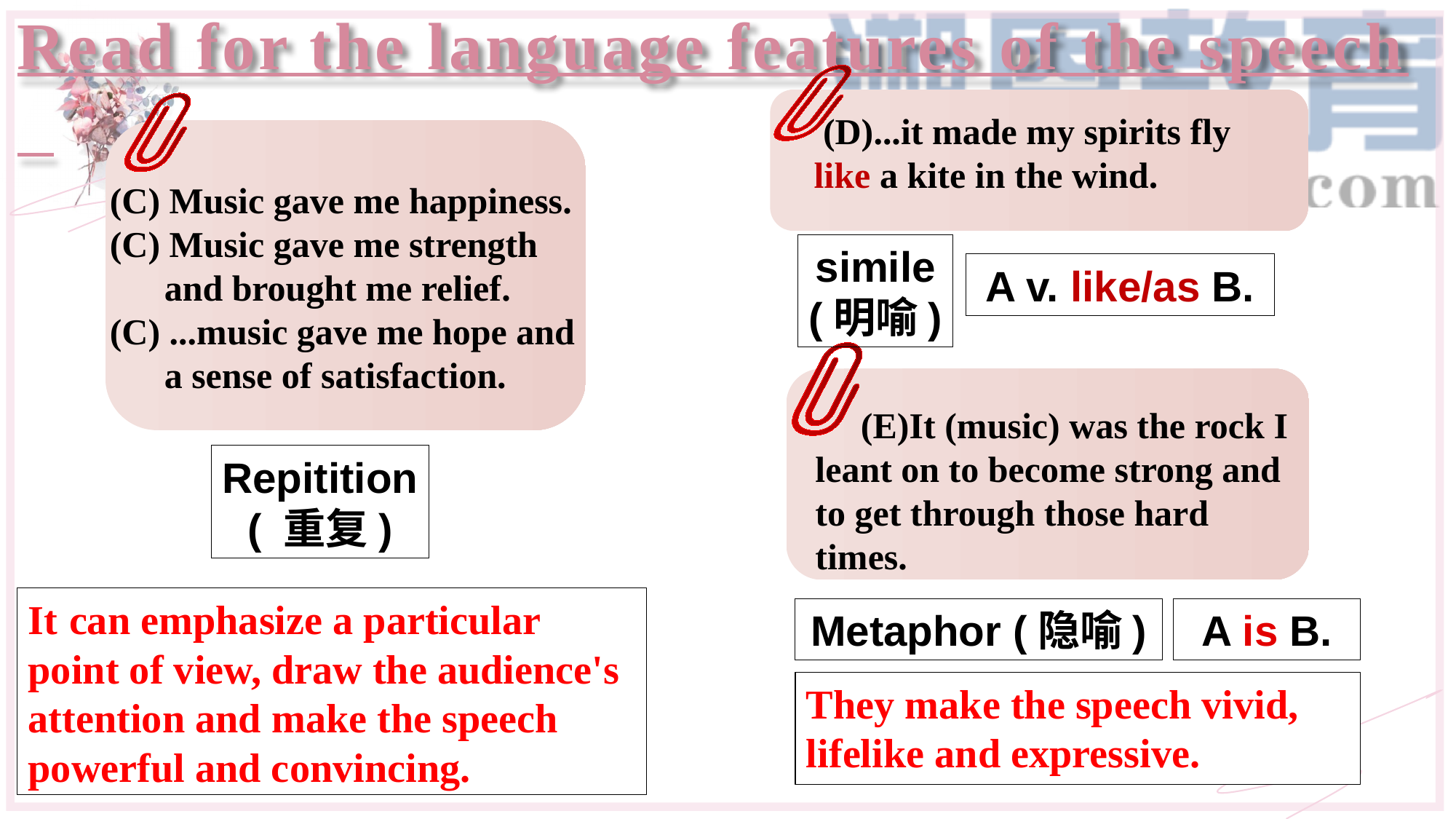

Read for the language features of the speech

 (D)...it made my spirits fly like a kite in the wind.

(C) Music gave me happiness.
(C) Music gave me strength
      and brought me relief.
(C) ...music gave me hope and
      a sense of satisfaction.
simile
(明喻)
A v. like/as B.

     (E)It (music) was the rock I leant on to become strong and to get through those hard times.
Repitition
( 重复)
It can emphasize a particular point of view, draw the audience's  attention and make the speech powerful and convincing.
Metaphor (隐喻)
A is B.
They make the speech vivid, lifelike and expressive.